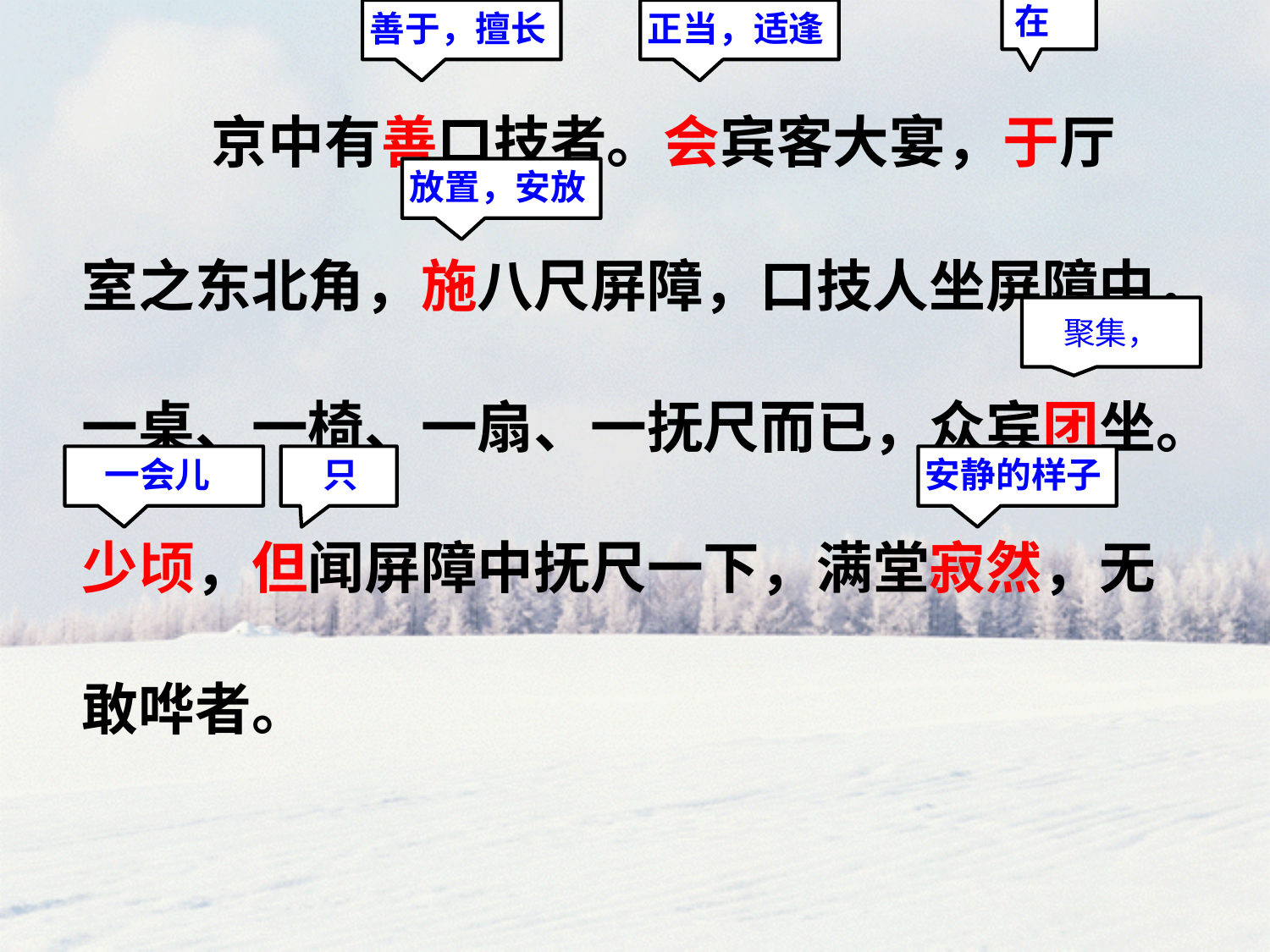

善于，擅长

正当，适逢

     在

       京中有善口技者。会宾客大宴，于厅室之东北角，施八尺屏障，口技人坐屏障中，一桌、一椅、一扇、一抚尺而已，众宾团坐。少顷，但闻屏障中抚尺一下，满堂寂然，无敢哗者。
放置，安放

聚集，
   一会儿

   只

安静的样子